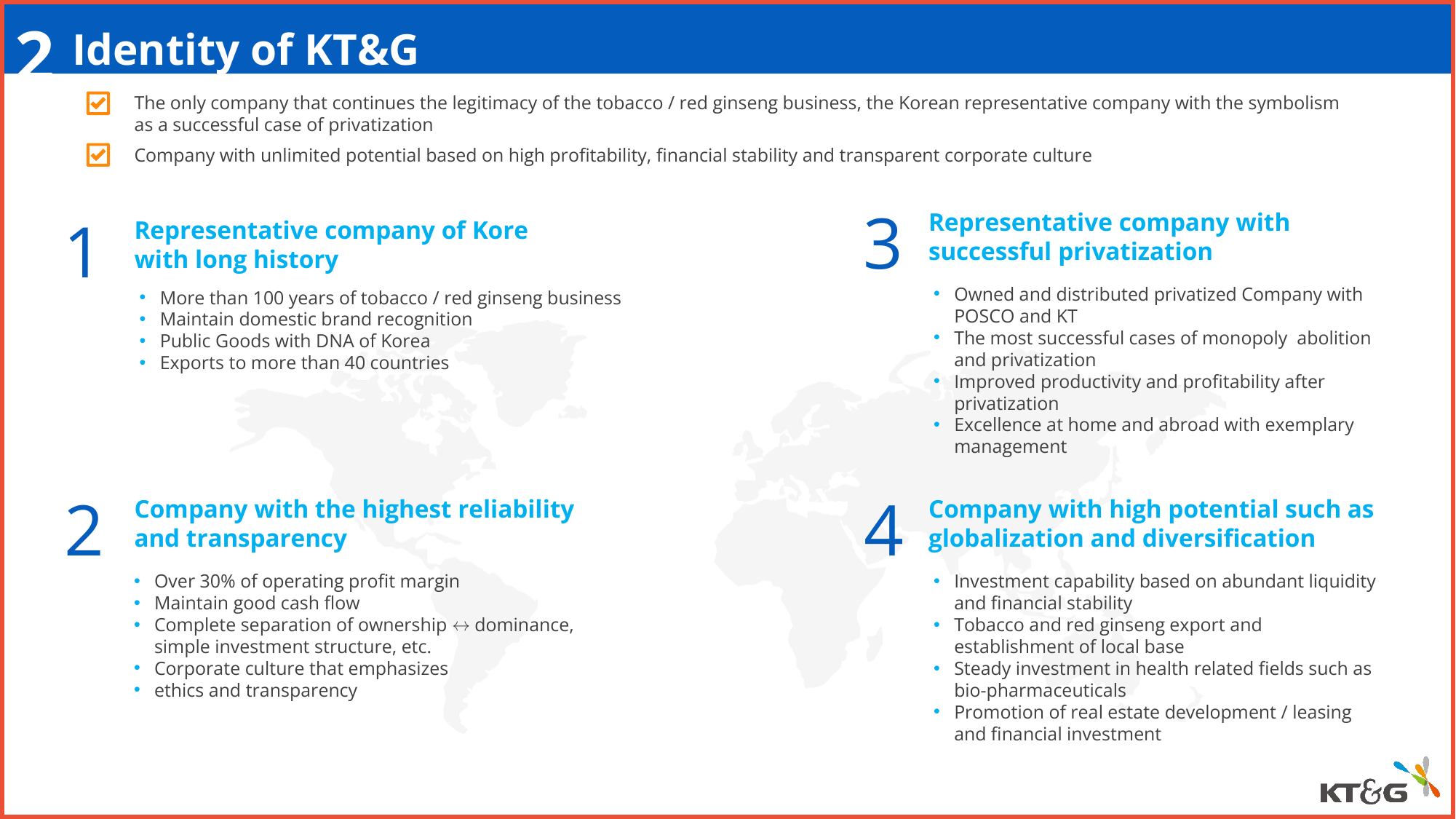

49슬라이드
2
Identity of KT&G
The only company that continues the legitimacy of the tobacco / red ginseng business, the Korean representative company with the symbolism as a successful case of privatization

Company with unlimited potential based on high profitability, financial stability and transparent corporate culture

3
Representative company with successful privatization
Owned and distributed privatized Company with POSCO and KT
The most successful cases of monopoly  abolition and privatization
Improved productivity and profitability after privatization
Excellence at home and abroad with exemplary management
1
Representative company of Kore with long history
More than 100 years of tobacco / red ginseng business
Maintain domestic brand recognition
Public Goods with DNA of Korea
Exports to more than 40 countries
2
Company with the highest reliability and transparency
Over 30% of operating profit margin
Maintain good cash flow
Complete separation of ownership ↔ dominance, simple investment structure, etc.
Corporate culture that emphasizes
ethics and transparency
4
Company with high potential such as
globalization and diversification
Investment capability based on abundant liquidity and financial stability
Tobacco and red ginseng export and establishment of local base
Steady investment in health related fields such as bio-pharmaceuticals
Promotion of real estate development / leasing and financial investment